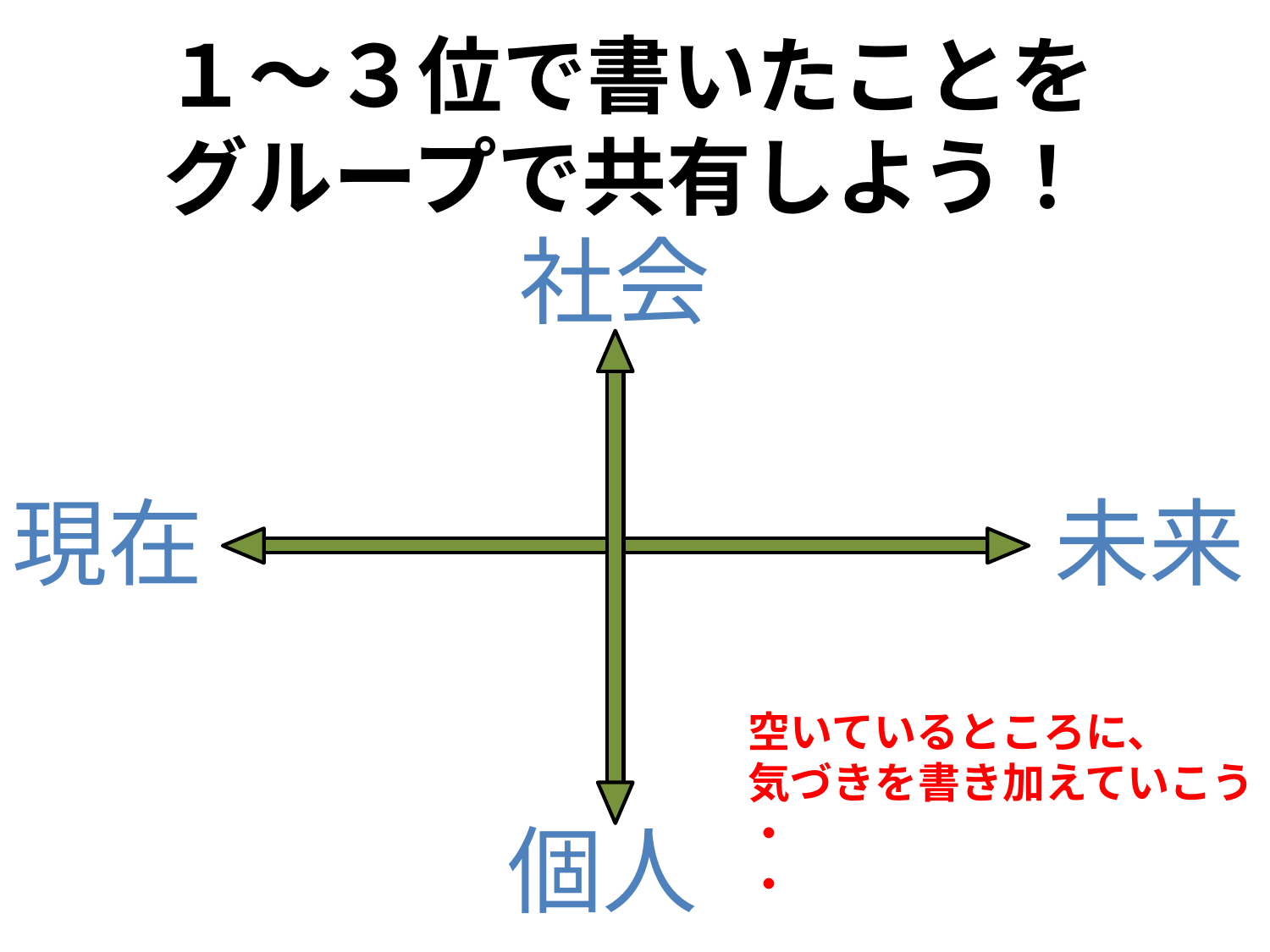

１～３位で書いたことを
グループで共有しよう！
社会

現在
未来
空いているところに、
気づきを書き加えていこう
・
・
個人